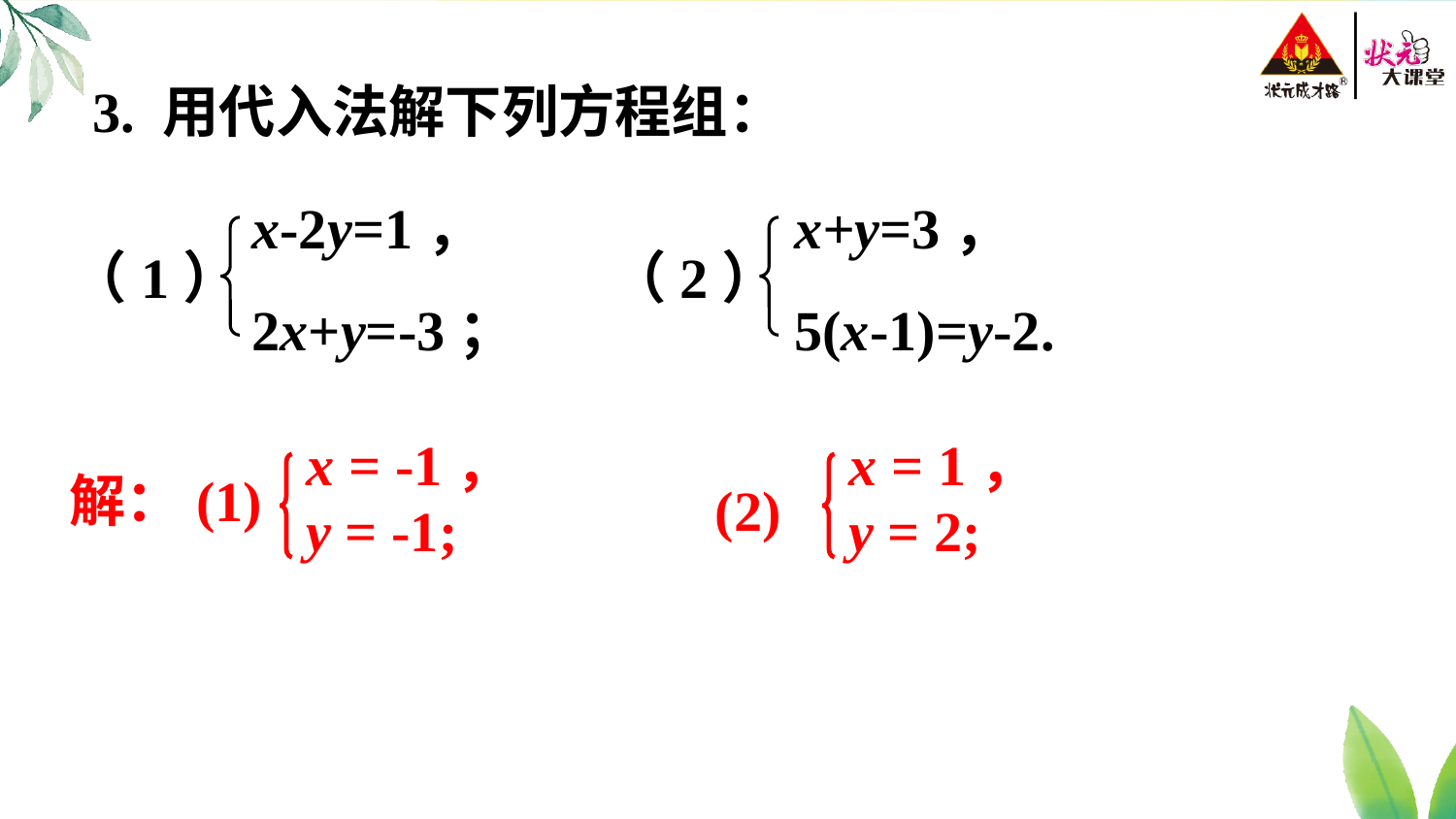

3. 用代入法解下列方程组：
x+y=3，
5(x-1)=y-2.

（2）
x-2y=1，
2x+y=-3；

（1）
 x = -1，
 y = -1;

解：(1)
 x = 1，
 y = 2;

(2)